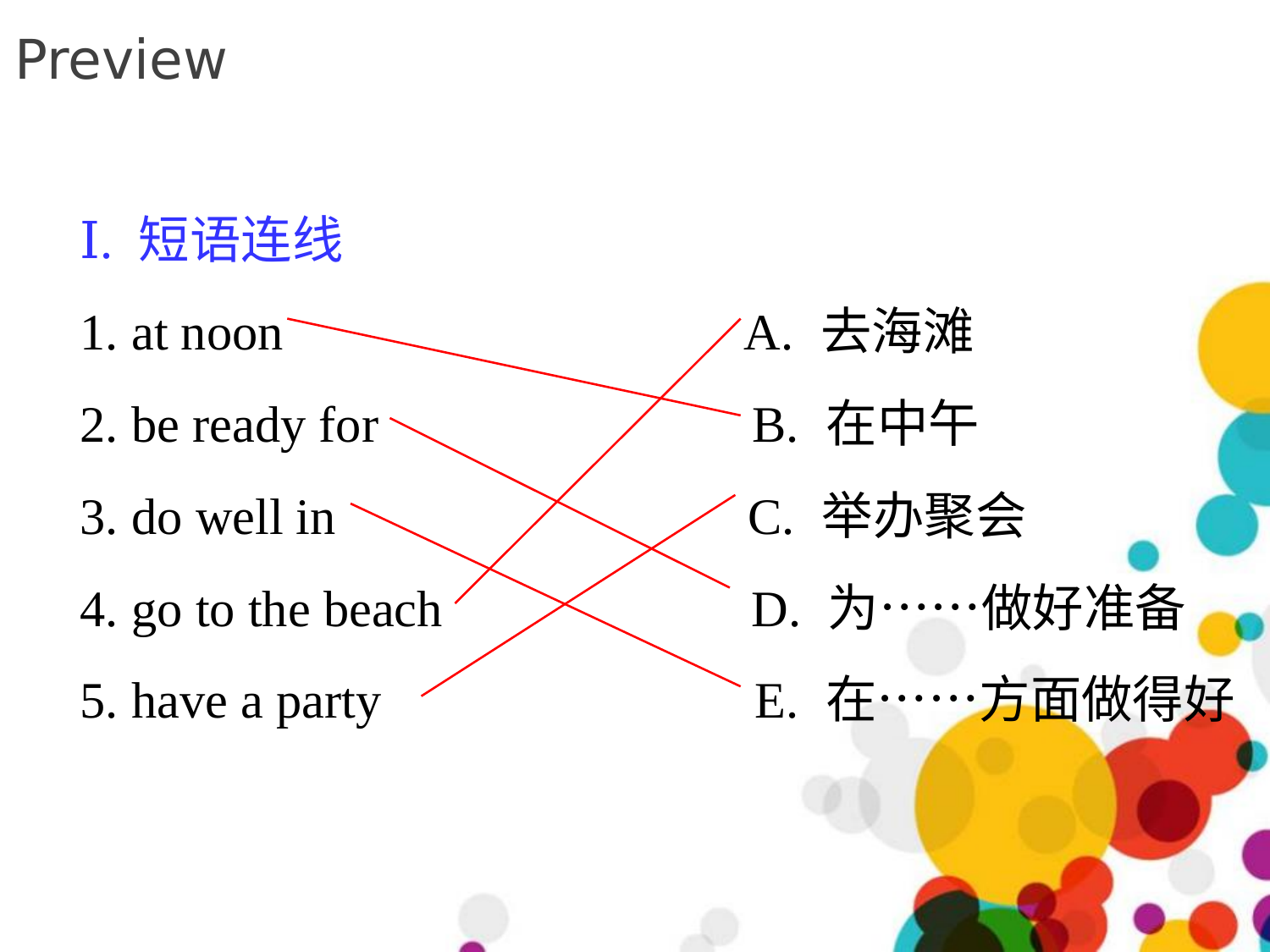

Preview
Ⅰ. 短语连线
1. at noon                                    A. 去海滩
2. be ready for                             B. 在中午
3. do well in                                C. 举办聚会
4. go to the beach                        D. 为……做好准备
5. have a party                             E. 在……方面做得好